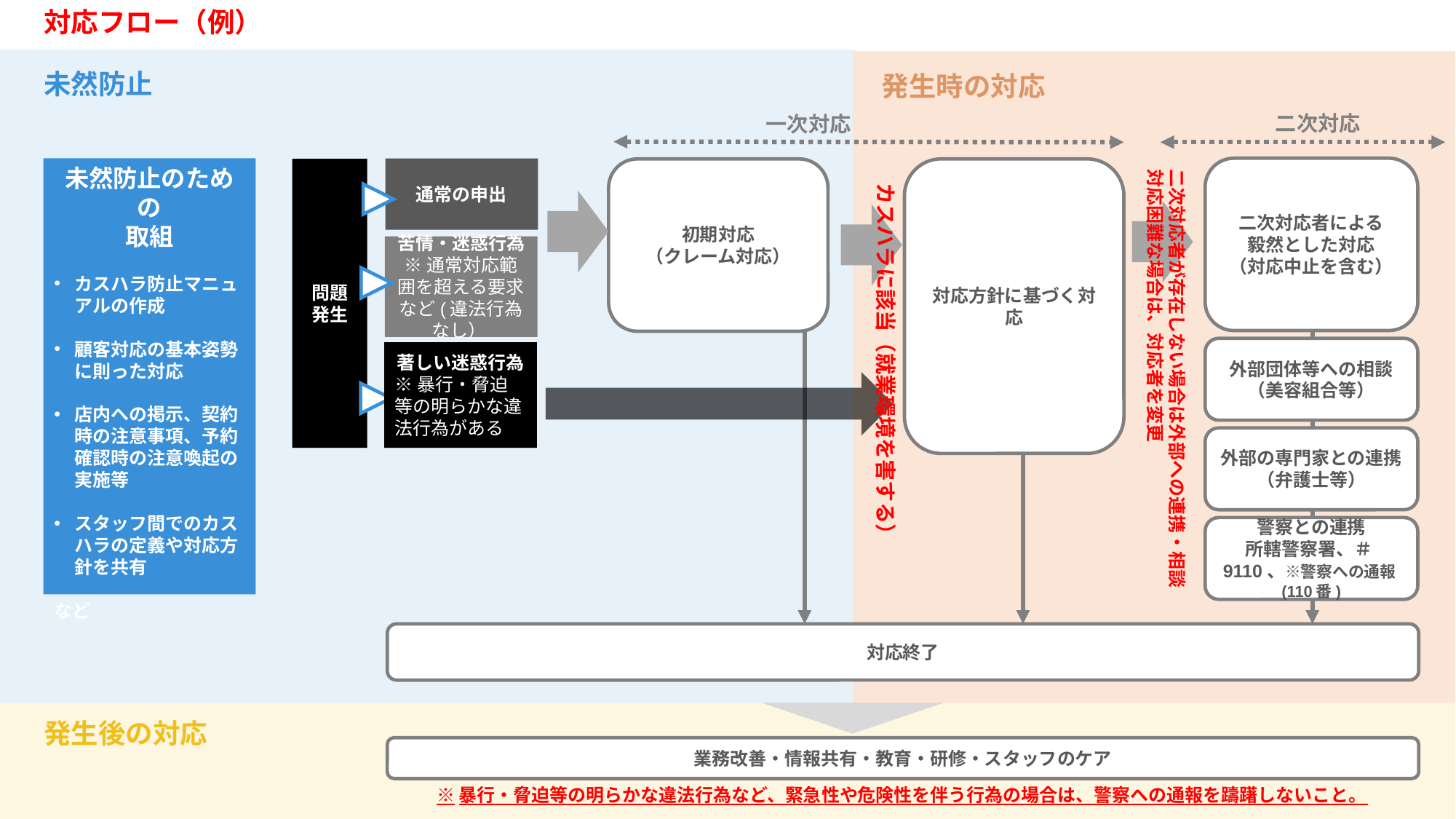

対応フロー（例）

未然防止
発生時の対応
二次対応
一次対応
未然防止のための
取組

カスハラ防止マニュアルの作成

顧客対応の基本姿勢に則った対応

店内への掲示、契約時の注意事項、予約確認時の注意喚起の実施等

スタッフ間でのカスハラの定義や対応方針を共有

など
二次対応者による
毅然とした対応
（対応中止を含む）
二次対応者が存在しない場合は外部への連携・相談
対応困難な場合は、対応者を変更
通常の申出
対応方針に基づく対応
問題発生
初期対応
（クレーム対応）
カスハラに該当（就業環境を害する）

苦情・迷惑行為
※通常対応範囲を超える要求など(違法行為なし）

外部団体等への相談
（美容組合等）
著しい迷惑行為
※暴行・脅迫等の明らかな違法行為がある

外部の専門家との連携
（弁護士等）
警察との連携
所轄警察署、＃9110、※警察への通報(110番)
対応終了

発生後の対応
業務改善・情報共有・教育・研修・スタッフのケア
※暴行・脅迫等の明らかな違法行為など、緊急性や危険性を伴う行為の場合は、警察への通報を躊躇しないこと。